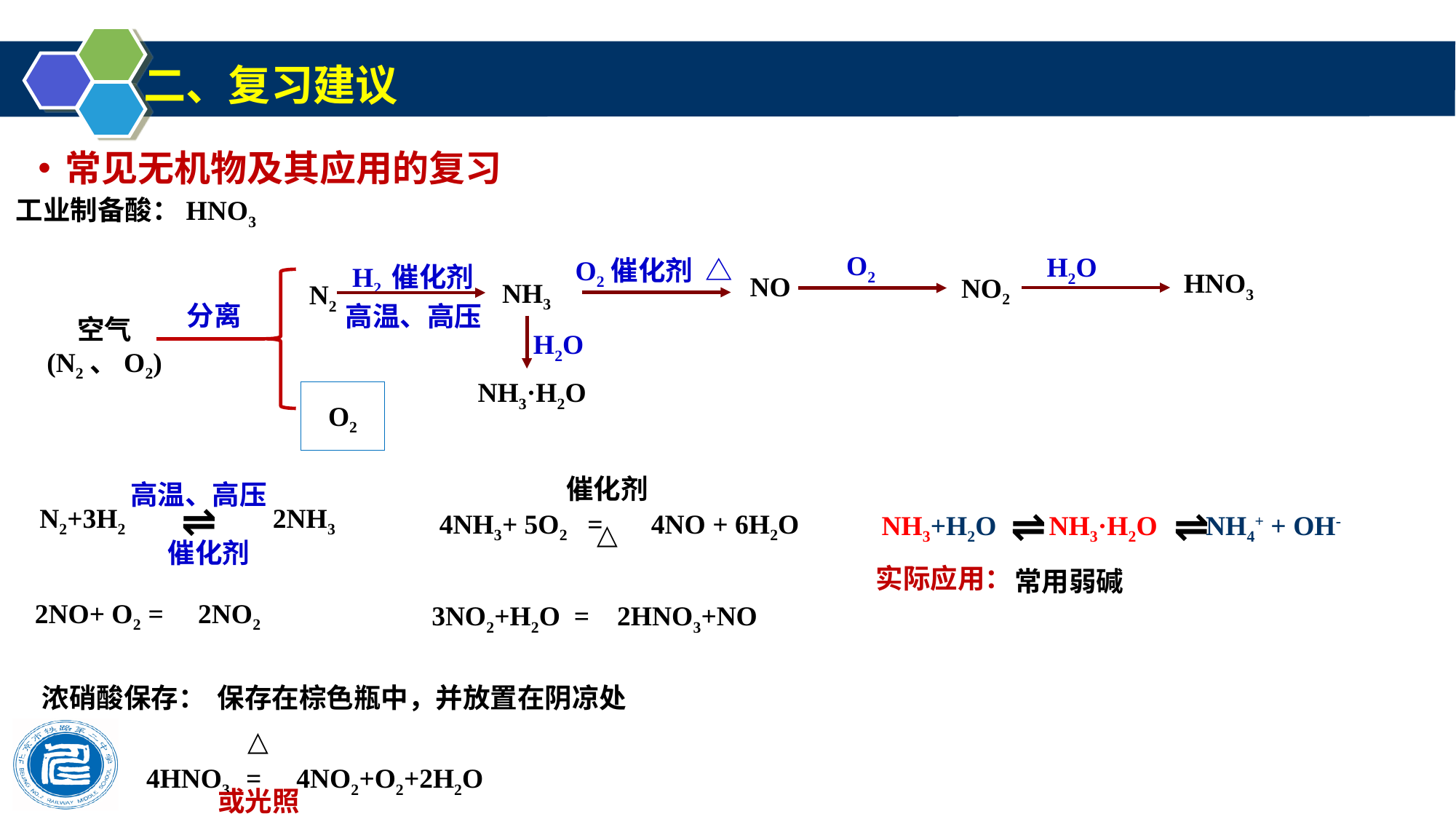

二、复习建议
常见无机物及其应用的复习
工业制备碱：NH3·H2O
工业制备酸：HNO3
O2
H2O
O2催化剂  △
 H2 催化剂
高温、高压
HNO3
NO
NO2

NH3
N2
空气
(N2、O2)
分离
H2O
NH3·H2O
O2
高温、高压
     催化剂
催化剂
△
4NH3+ 5O2     =       4NO + 6H2O
⇌
⇌
⇌
NH3+H2O        NH3·H2O       NH4+ + OH-
  N2+3H2                       2NH3
实际应用：
常用弱碱
2NO+ O2 =     2NO2
3NO2+H2O  =    2HNO3+NO
浓硝酸保存：
保存在棕色瓶中，并放置在阴凉处
△
4HNO3    =        4NO2+O2+2H2O
或光照